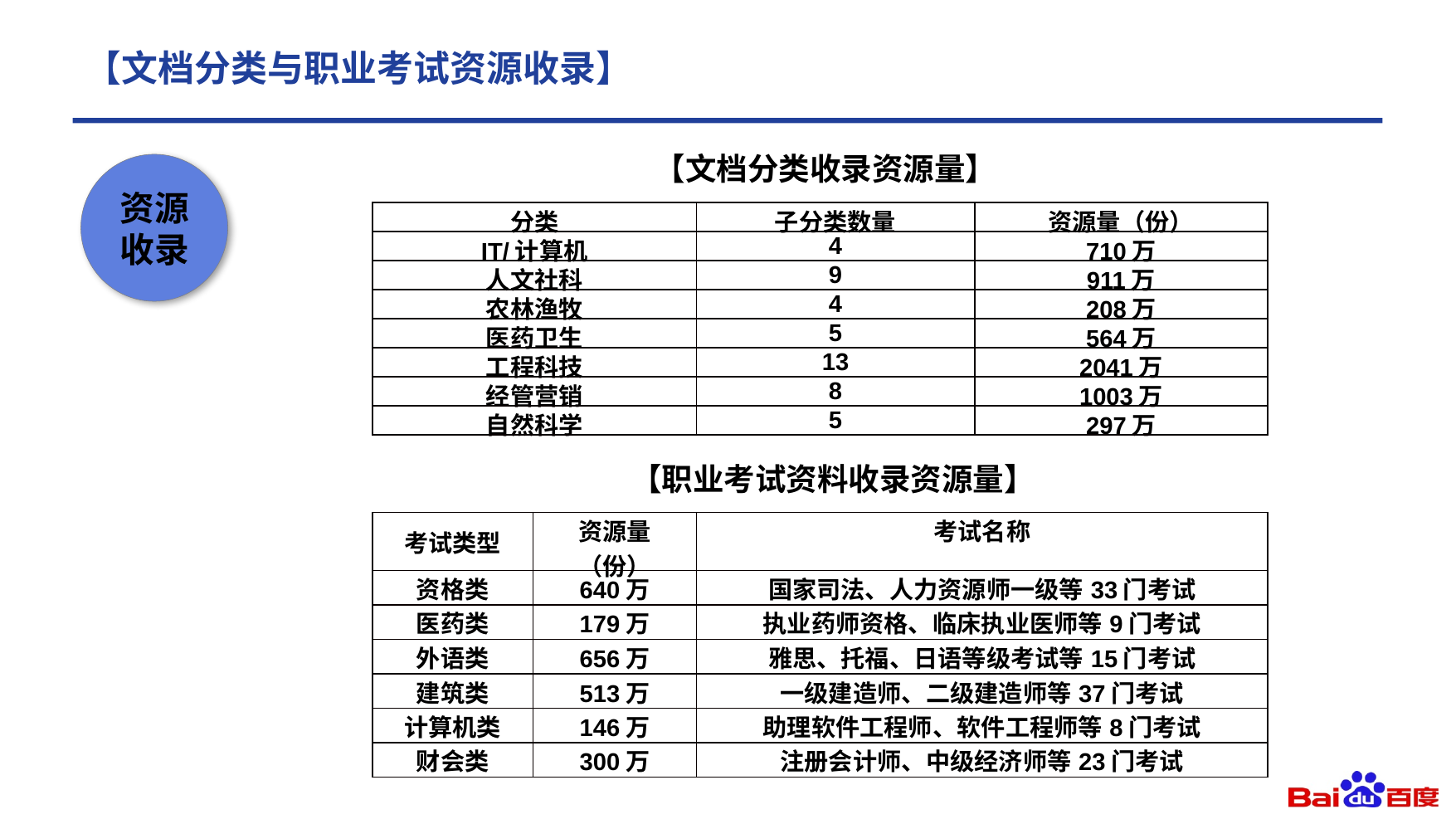

# 【文档分类与职业考试资源收录】
【文档分类收录资源量】
资源
收录
| 分类 | 子分类数量 | 资源量（份） |
| --- | --- | --- |
| IT/计算机 | 4 | 710万 |
| 人文社科 | 9 | 911万 |
| 农林渔牧 | 4 | 208万 |
| 医药卫生 | 5 | 564万 |
| 工程科技 | 13 | 2041万 |
| 经管营销 | 8 | 1003万 |
| 自然科学 | 5 | 297万 |
【职业考试资料收录资源量】
| 考试类型 | 资源量（份） | 考试名称 |
| --- | --- | --- |
| 资格类 | 640万 | 国家司法、人力资源师一级等33门考试 |
| 医药类 | 179万 | 执业药师资格、临床执业医师等9门考试 |
| 外语类 | 656万 | 雅思、托福、日语等级考试等15门考试 |
| 建筑类 | 513万 | 一级建造师、二级建造师等37门考试 |
| 计算机类 | 146万 | 助理软件工程师、软件工程师等8门考试 |
| 财会类 | 300万 | 注册会计师、中级经济师等23门考试 |